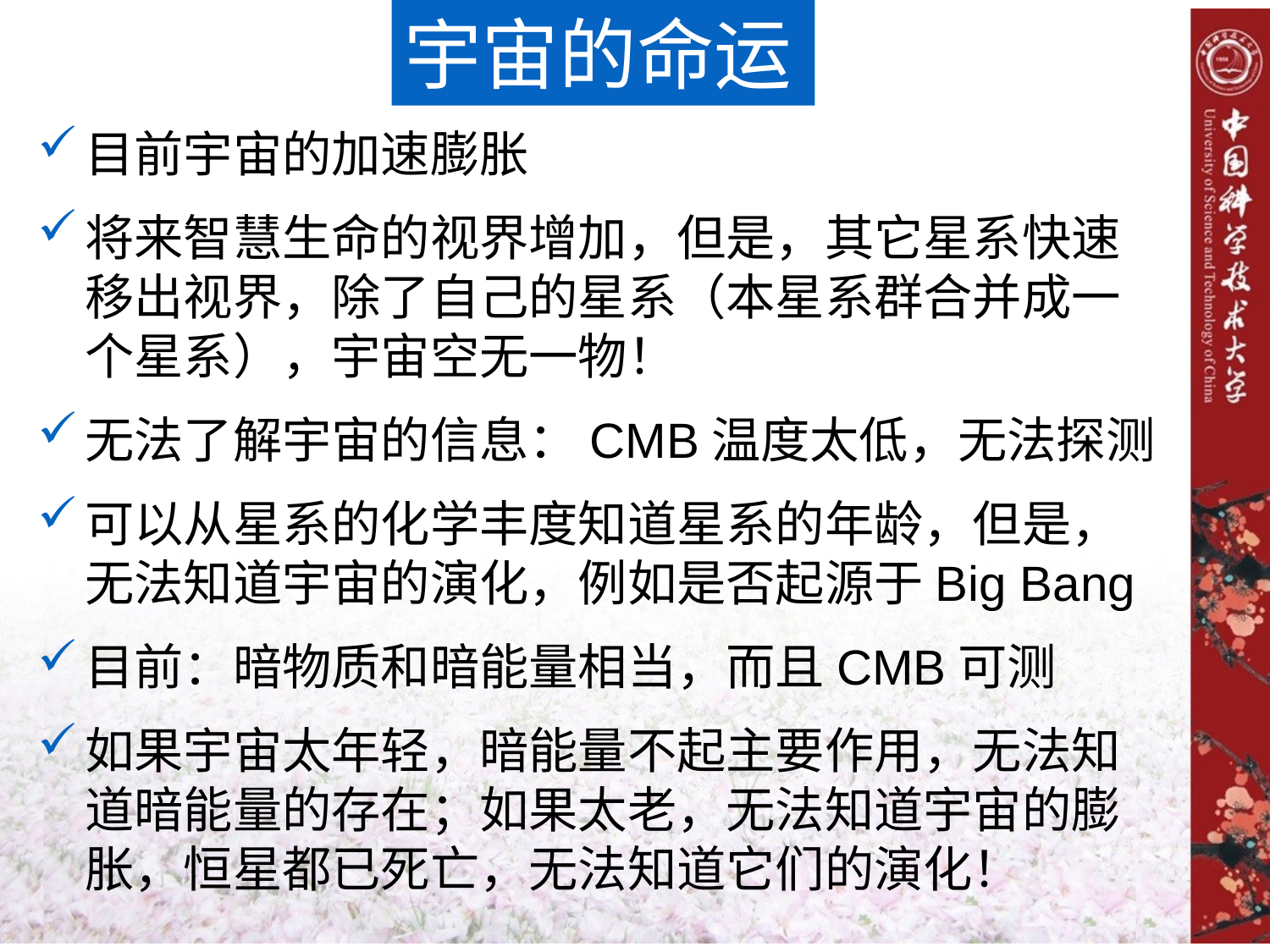

宇宙的命运
目前宇宙的加速膨胀
将来智慧生命的视界增加，但是，其它星系快速移出视界，除了自己的星系（本星系群合并成一个星系），宇宙空无一物！
无法了解宇宙的信息：CMB温度太低，无法探测
可以从星系的化学丰度知道星系的年龄，但是，无法知道宇宙的演化，例如是否起源于Big Bang
目前：暗物质和暗能量相当，而且CMB可测
如果宇宙太年轻，暗能量不起主要作用，无法知道暗能量的存在；如果太老，无法知道宇宙的膨胀，恒星都已死亡，无法知道它们的演化！